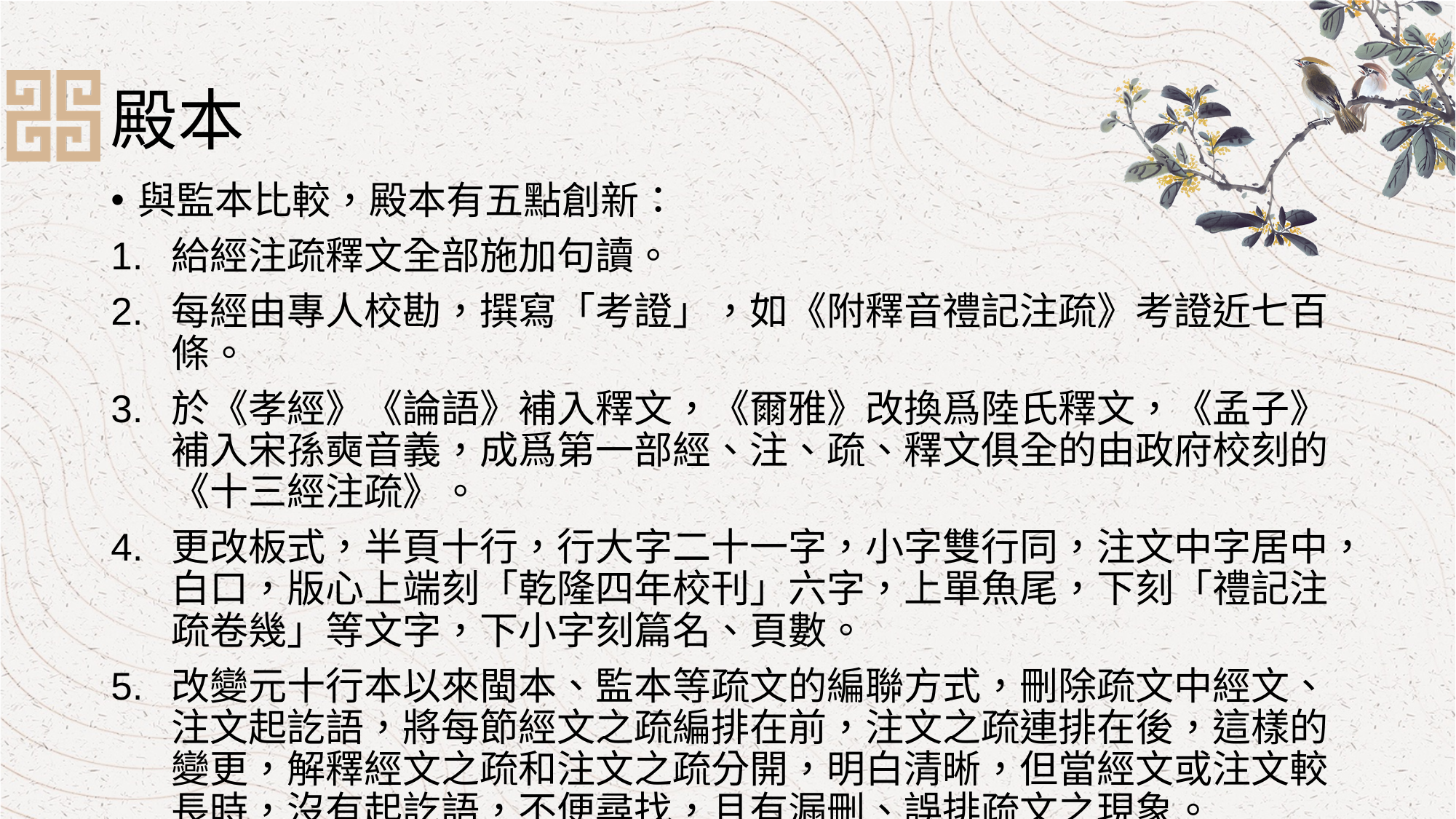

# 殿本
與監本比較，殿本有五點創新：
給經注疏釋文全部施加句讀。
每經由專人校勘，撰寫「考證」，如《附釋音禮記注疏》考證近七百條。
於《孝經》《論語》補入釋文，《爾雅》改換爲陸氏釋文，《孟子》補入宋孫奭音義，成爲第一部經、注、疏、釋文俱全的由政府校刻的《十三經注疏》。
更改板式，半頁十行，行大字二十一字，小字雙行同，注文中字居中，白口，版心上端刻「乾隆四年校刊」六字，上單魚尾，下刻「禮記注疏卷幾」等文字，下小字刻篇名、頁數。
改變元十行本以來閩本、監本等疏文的編聯方式，刪除疏文中經文、注文起訖語，將每節經文之疏編排在前，注文之疏連排在後，這樣的變更，解釋經文之疏和注文之疏分開，明白清晰，但當經文或注文較長時，沒有起訖語，不便尋找，且有漏刪、誤排疏文之現象。